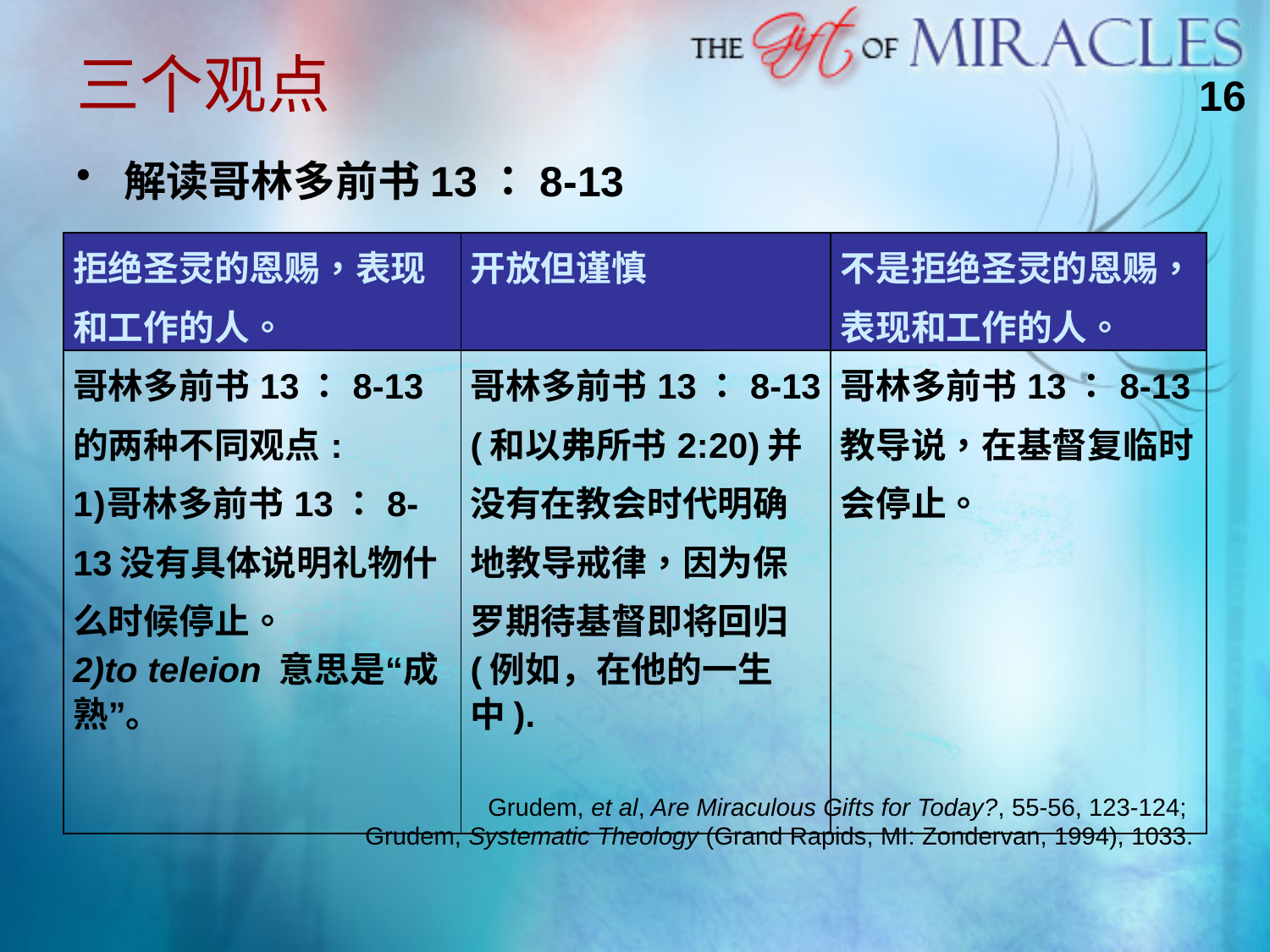

三个观点
16
解读哥林多前书13：8-13
| 拒绝圣灵的恩赐，表现和工作的人。 | 开放但谨慎 | 不是拒绝圣灵的恩赐，表现和工作的人。 |
| --- | --- | --- |
| 哥林多前书13：8-13的两种不同观点: 哥林多前书13：8-13没有具体说明礼物什么时候停止。 to teleion 意思是“成熟”。 | 哥林多前书13：8-13 (和以弗所书2:20)并没有在教会时代明确地教导戒律，因为保罗期待基督即将回归 (例如，在他的一生中). | 哥林多前书13：8-13教导说，在基督复临时会停止。 |
Grudem, et al, Are Miraculous Gifts for Today?, 55-56, 123-124;
Grudem, Systematic Theology (Grand Rapids, MI: Zondervan, 1994), 1033.